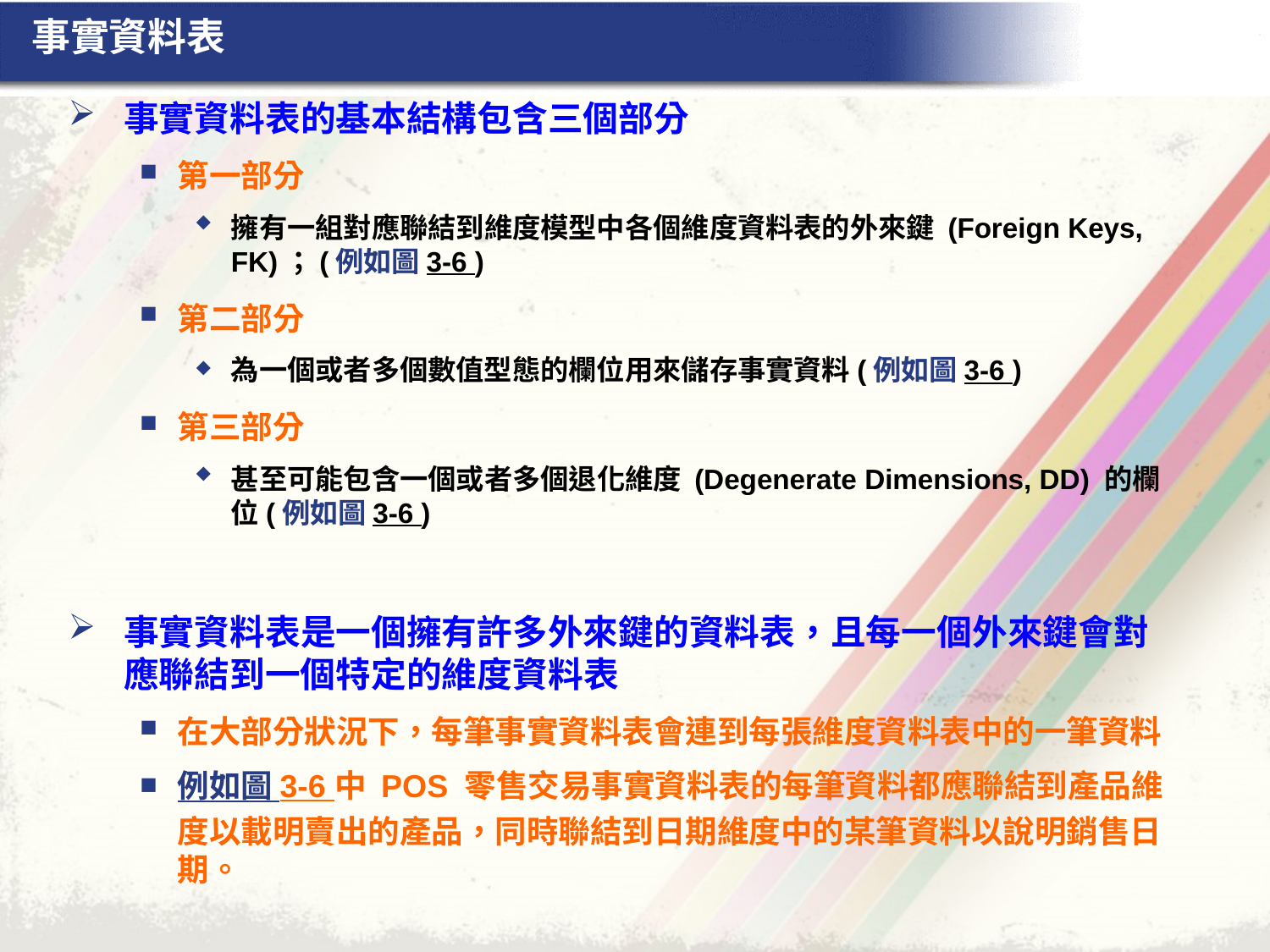

# 事實資料表
事實資料表的基本結構包含三個部分
第一部分
擁有一組對應聯結到維度模型中各個維度資料表的外來鍵 (Foreign Keys, FK)；(例如圖 3-6 )
第二部分
為一個或者多個數值型態的欄位用來儲存事實資料(例如圖 3-6 )
第三部分
甚至可能包含一個或者多個退化維度 (Degenerate Dimensions, DD) 的欄位(例如圖 3-6 )

事實資料表是一個擁有許多外來鍵的資料表，且每一個外來鍵會對應聯結到一個特定的維度資料表
在大部分狀況下，每筆事實資料表會連到每張維度資料表中的一筆資料
例如圖 3-6 中 POS 零售交易事實資料表的每筆資料都應聯結到產品維度以載明賣出的產品，同時聯結到日期維度中的某筆資料以說明銷售日期。